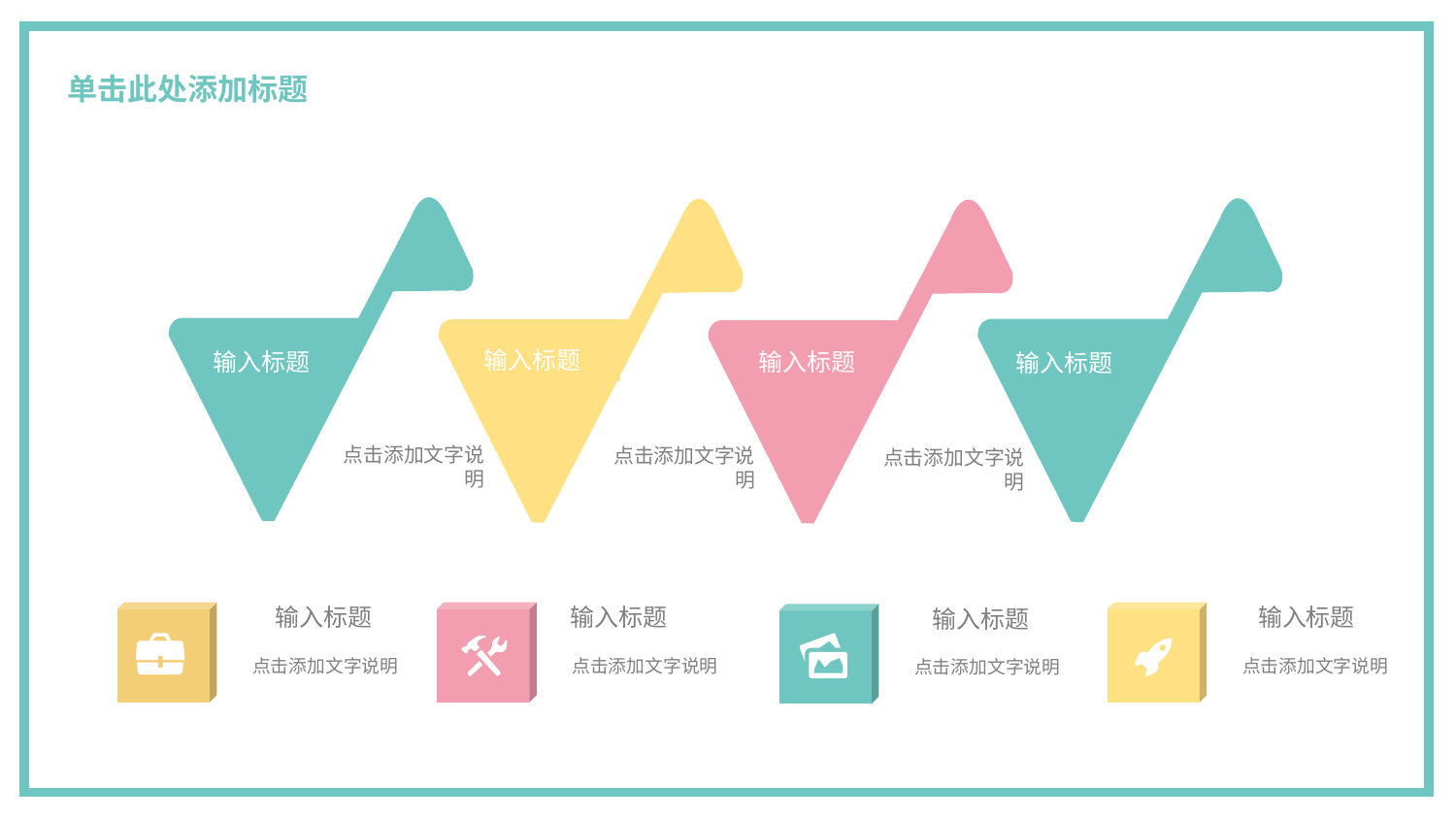

# 单击此处添加标题

输入标题

输入标题

输入标题

输入标题

  点击添加文字说明

  点击添加文字说明

  点击添加文字说明

输入标题

  点击添加文字说明

输入标题

  点击添加文字说明

输入标题

  点击添加文字说明

输入标题

  点击添加文字说明